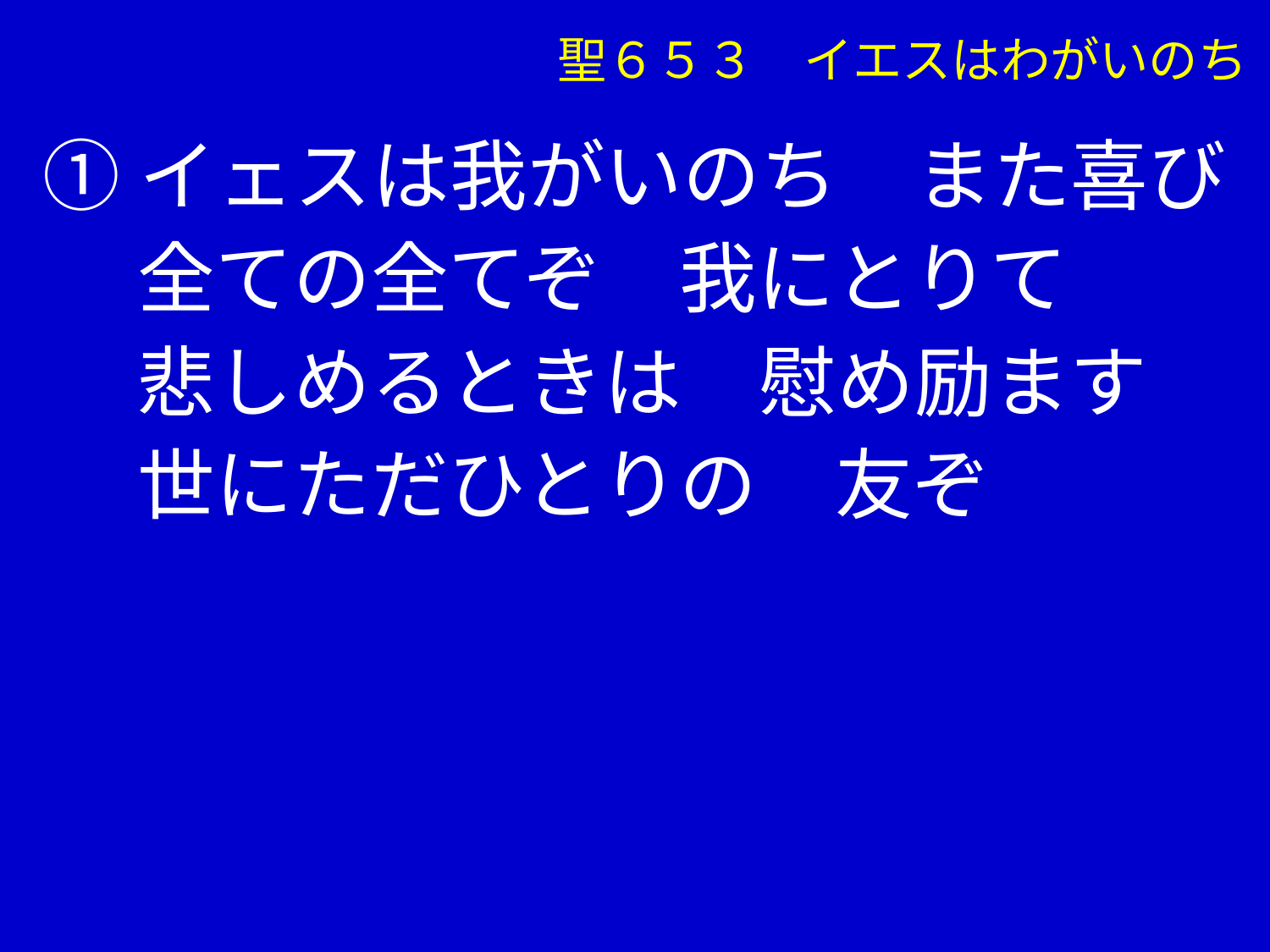

聖６５３　イエスはわがいのち
①イェスは我がいのち　また喜び
　 全ての全てぞ　我にとりて
　 悲しめるときは　慰め励ます
　 世にただひとりの　友ぞ